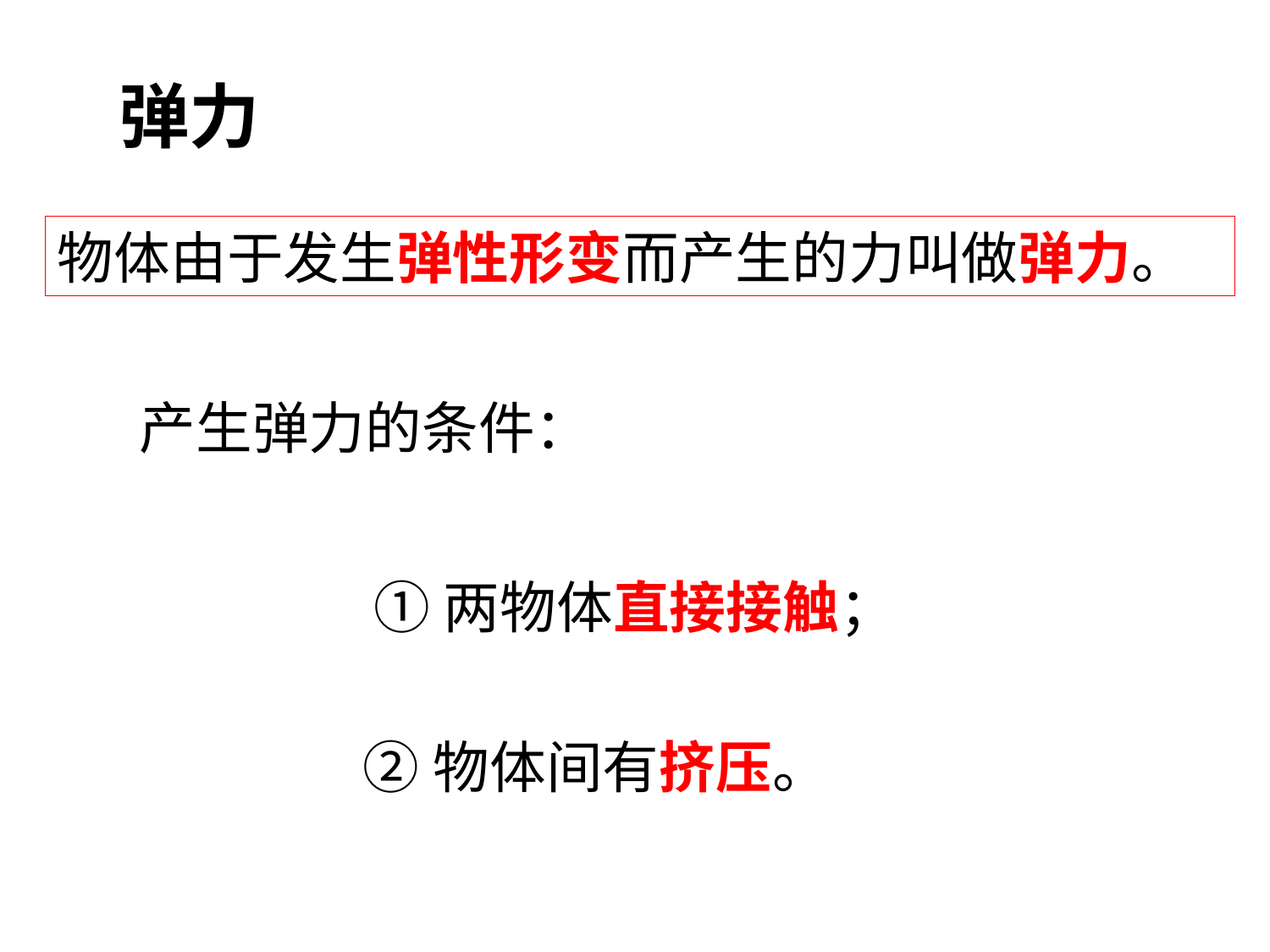

弹力
物体由于发生弹性形变而产生的力叫做弹力。
产生弹力的条件：
①两物体直接接触；
②物体间有挤压。